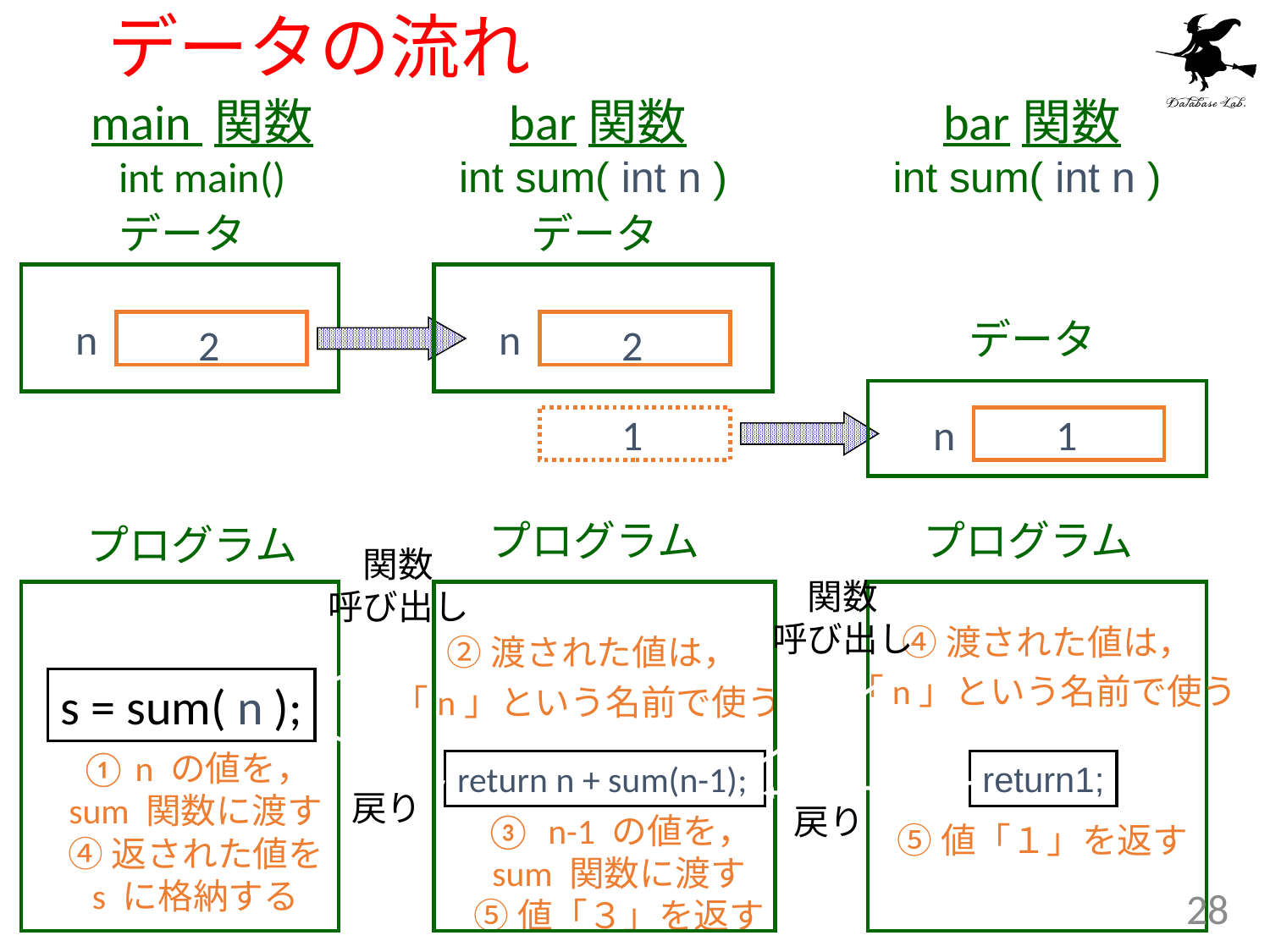

# データの流れ
main 関数
int main()
bar関数
int sum( int n )
bar関数
int sum( int n )
データ
データ

n
n
データ

2

2

1
n
1

プログラム
プログラム
プログラム
関数
呼び出し
関数
呼び出し

④渡された値は，
「n」という名前で使う
②渡された値は，
「n」という名前で使う

s = sum( n );

① n の値を，
sum 関数に渡す
④返された値を
s に格納する
return n + sum(n-1);
return1;
戻り

戻り
③  n-1 の値を，
sum 関数に渡す
⑤値「３」を返す
⑤値「１」を返す
28